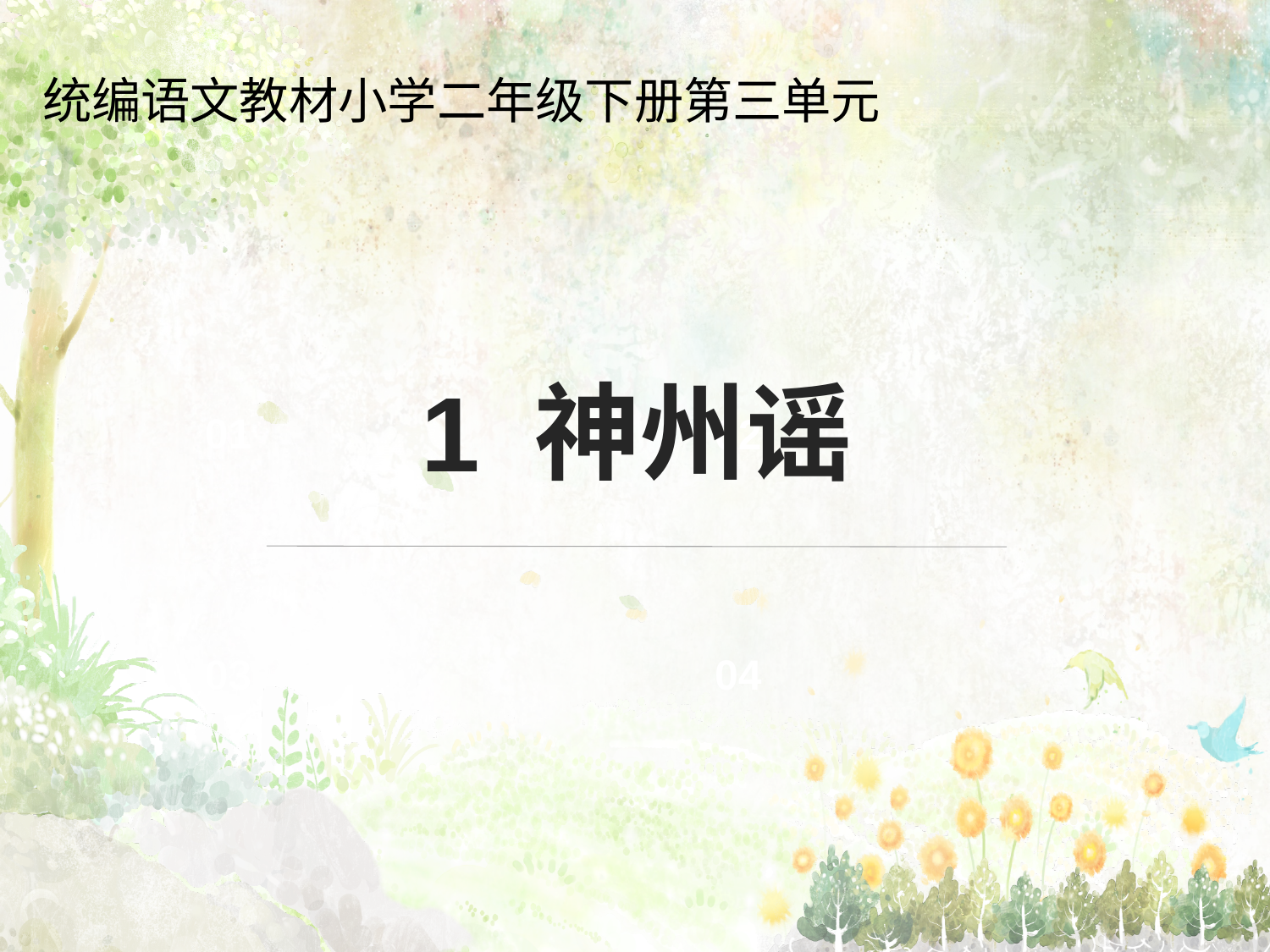

统编语文教材小学二年级下册第三单元
1 神州谣
01
02
03
04